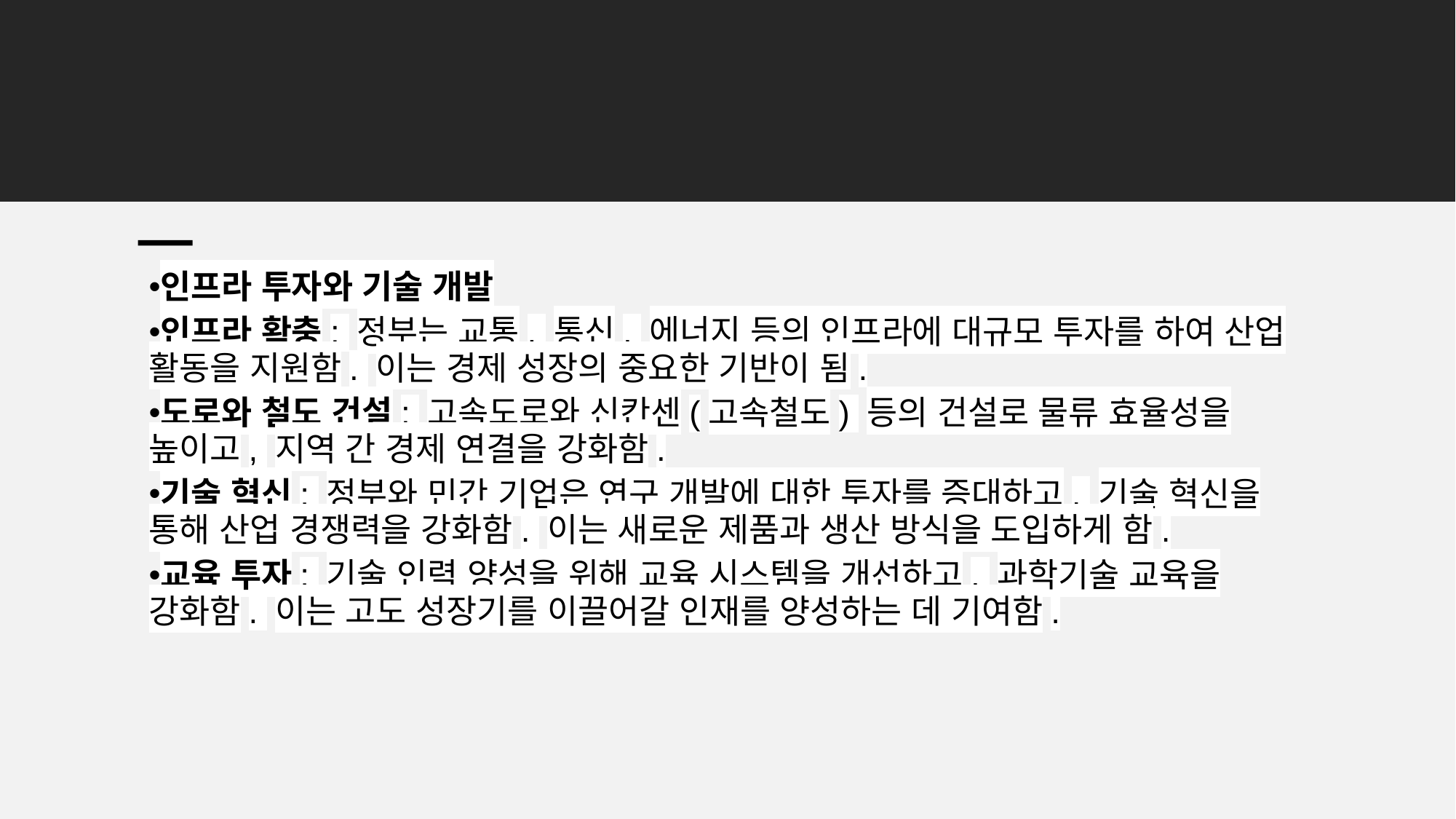

인프라 투자와 기술 개발
인프라 확충: 정부는 교통, 통신, 에너지 등의 인프라에 대규모 투자를 하여 산업 활동을 지원함. 이는 경제 성장의 중요한 기반이 됨.
도로와 철도 건설: 고속도로와 신칸센(고속철도) 등의 건설로 물류 효율성을 높이고, 지역 간 경제 연결을 강화함.
기술 혁신: 정부와 민간 기업은 연구 개발에 대한 투자를 증대하고, 기술 혁신을 통해 산업 경쟁력을 강화함. 이는 새로운 제품과 생산 방식을 도입하게 함.
교육 투자: 기술 인력 양성을 위해 교육 시스템을 개선하고, 과학기술 교육을 강화함. 이는 고도 성장기를 이끌어갈 인재를 양성하는 데 기여함.